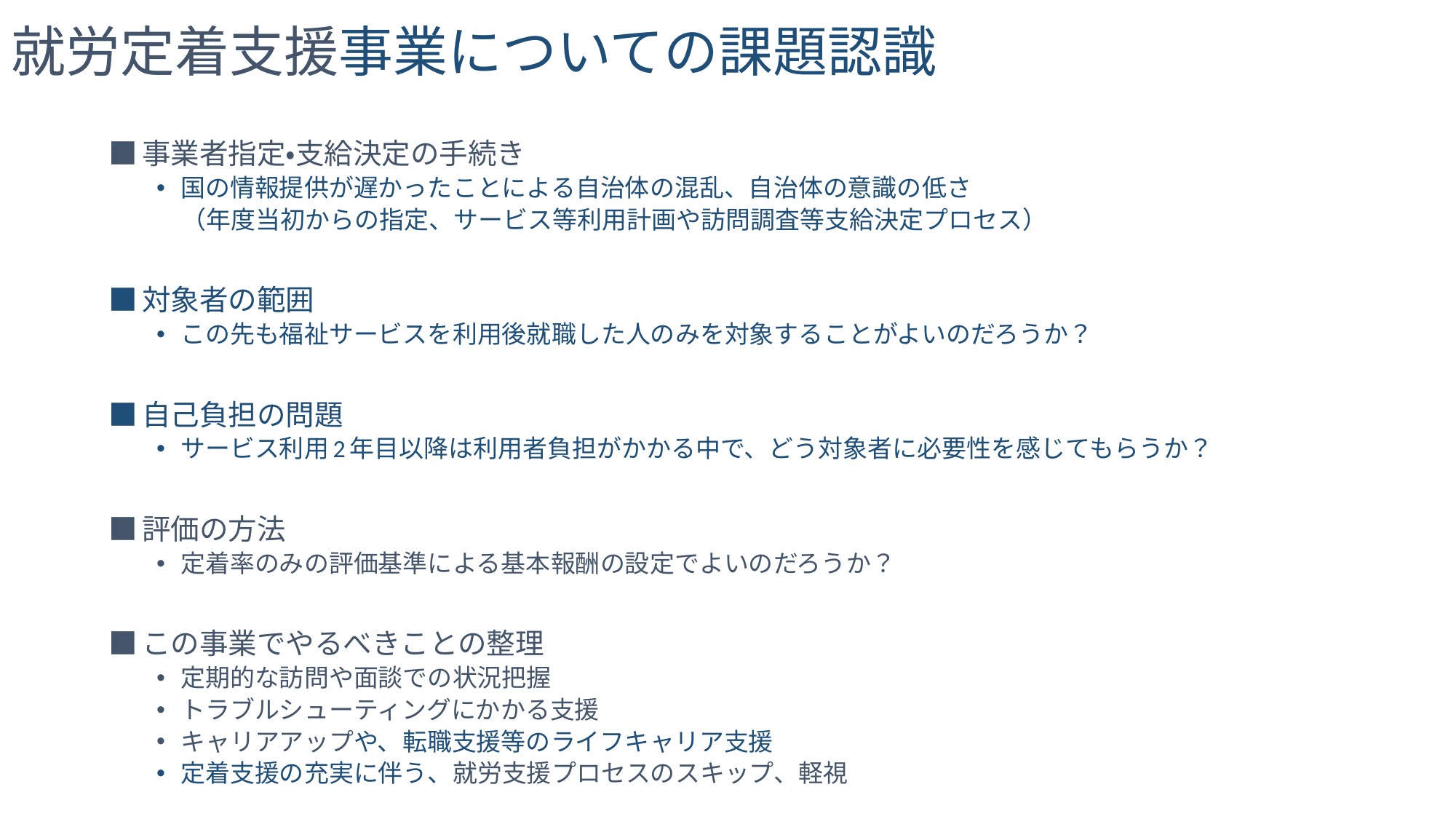

# 就労定着支援事業についての課題認識
■事業者指定・支給決定の手続き
国の情報提供が遅かったことによる自治体の混乱、自治体の意識の低さ
　（年度当初からの指定、サービス等利用計画や訪問調査等支給決定プロセス）

■対象者の範囲
この先も福祉サービスを利用後就職した人のみを対象することがよいのだろうか？

■自己負担の問題
サービス利用2年目以降は利用者負担がかかる中で、どう対象者に必要性を感じてもらうか？

■評価の方法
定着率のみの評価基準による基本報酬の設定でよいのだろうか？

■この事業でやるべきことの整理
定期的な訪問や面談での状況把握
トラブルシューティングにかかる支援
キャリアアップや、転職支援等のライフキャリア支援
定着支援の充実に伴う、就労支援プロセスのスキップ、軽視